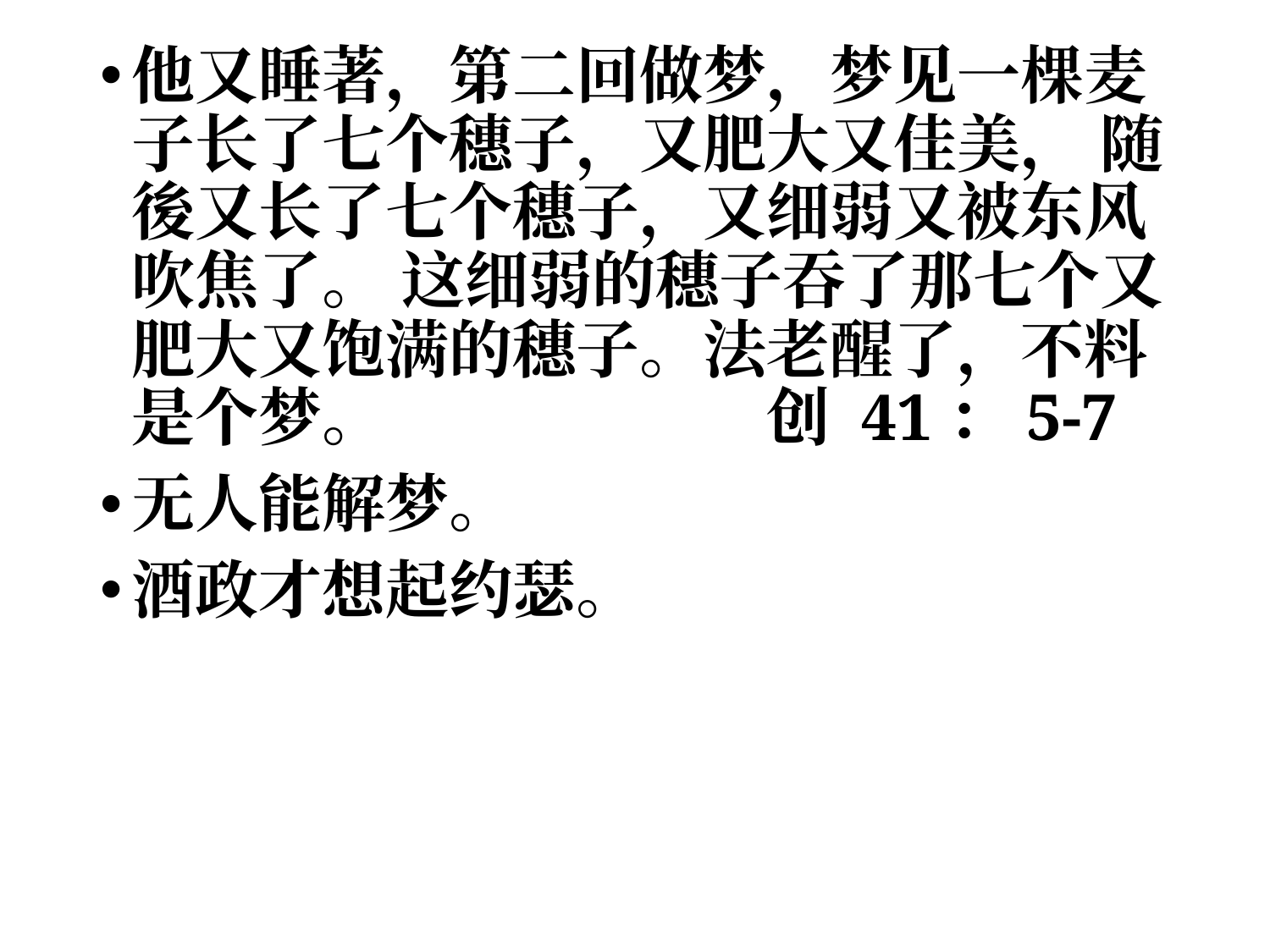

他又睡著，第二回做梦，梦见一棵麦子长了七个穗子，又肥大又佳美， 随後又长了七个穗子，又细弱又被东风吹焦了。 这细弱的穗子吞了那七个又肥大又饱满的穗子。法老醒了，不料是个梦。			创 41：5-7
无人能解梦。
酒政才想起约瑟。